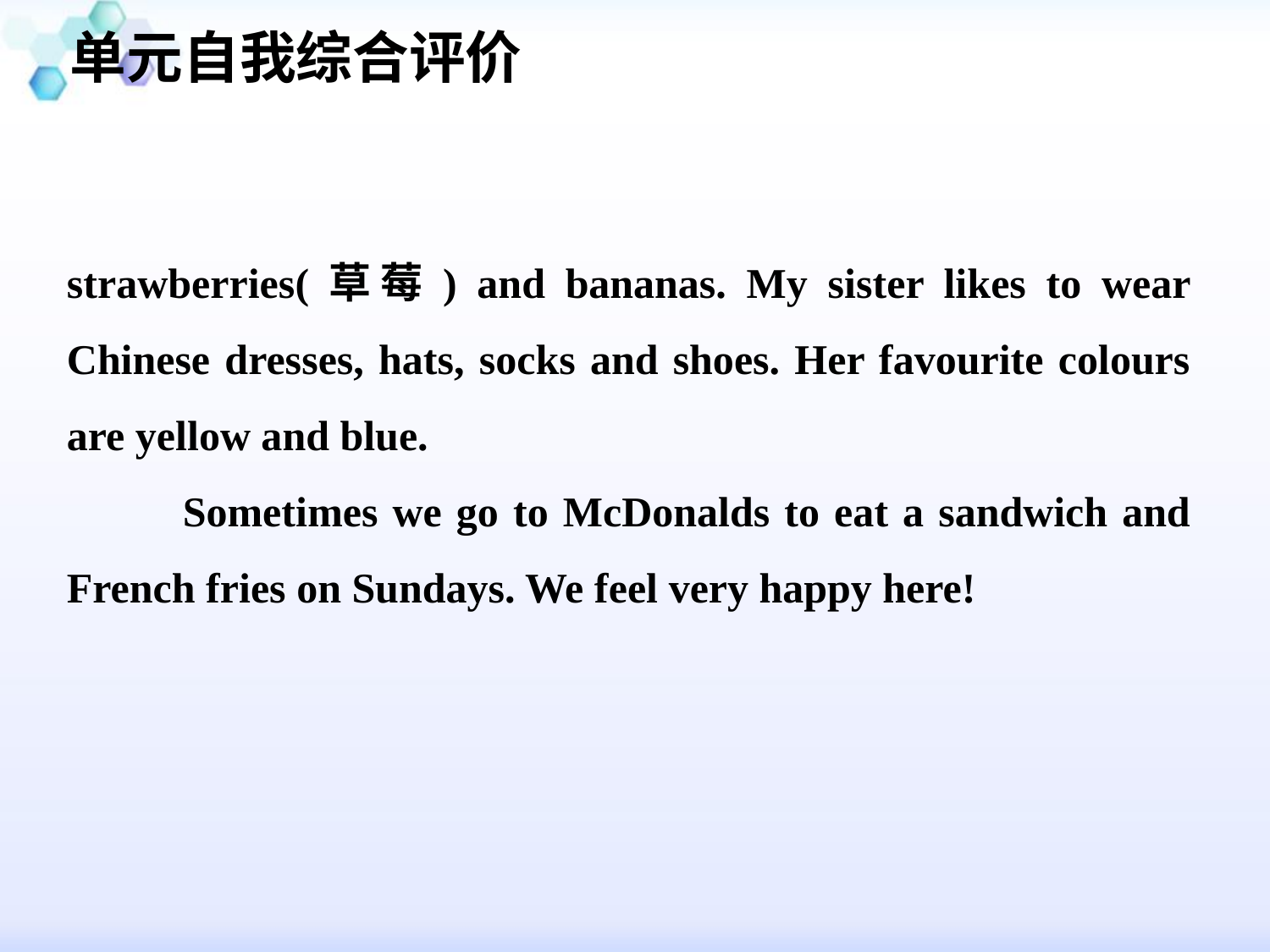

单元自我综合评价
#
strawberries(草莓) and bananas. My sister likes to wear Chinese dresses, hats, socks and shoes. Her favourite colours are yellow and blue.
        Sometimes we go to McDonalds to eat a sandwich and French fries on Sundays. We feel very happy here!